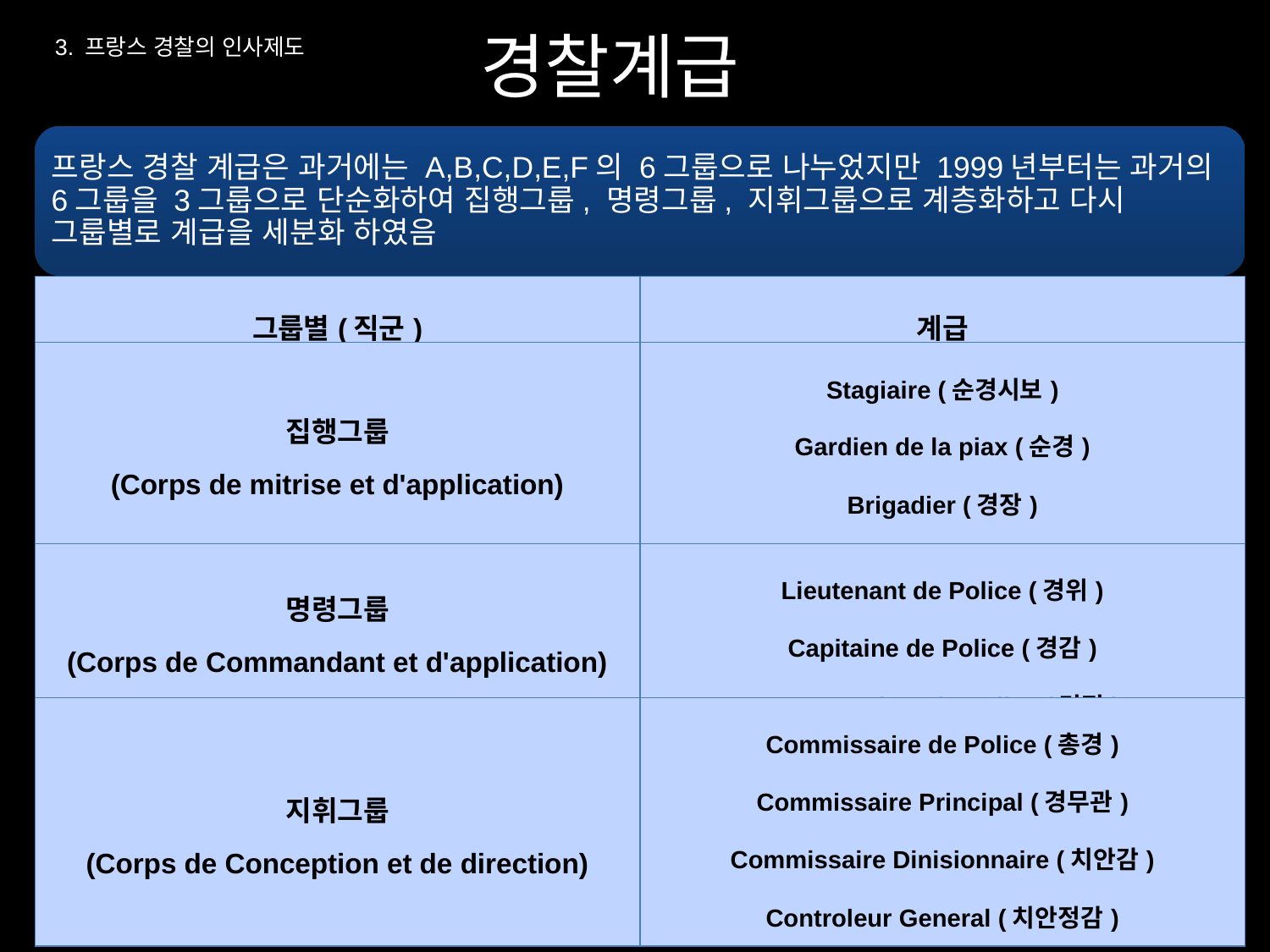

경찰계급
3. 프랑스 경찰의 인사제도
프랑스 경찰 계급은 과거에는 A,B,C,D,E,F의 6그룹으로 나누었지만 1999년부터는 과거의 6그룹을 3그룹으로 단순화하여 집행그룹, 명령그룹, 지휘그룹으로 계층화하고 다시 그룹별로 계급을 세분화 하였음
| 그룹별(직군) | 계급 |
| --- | --- |
| 집행그룹 (Corps de mitrise et d'application) | Stagiaire (순경시보) Gardien de la piax (순경) Brigadier (경장) Brigadier major (경사) |
| 명령그룹 (Corps de Commandant et d'application) | Lieutenant de Police (경위) Capitaine de Police (경감) Commandant de Police (경정) |
| 지휘그룹 (Corps de Conception et de direction) | Commissaire de Police (총경) Commissaire Principal (경무관) Commissaire Dinisionnaire (치안감) Controleur General (치안정감) Inspecteur General (치안총감) |